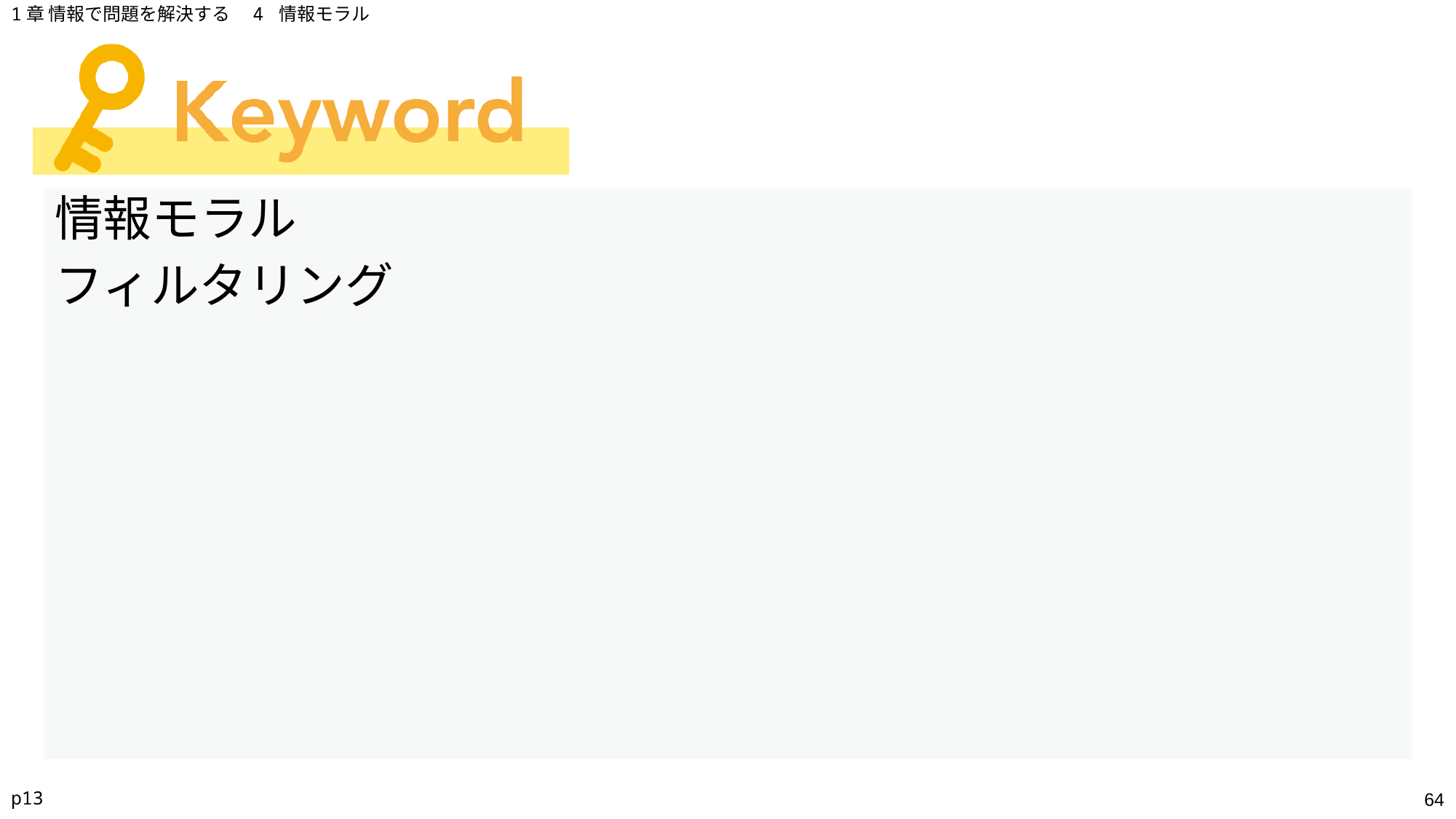

1章 情報で問題を解決する　4 情報モラル

情報モラル
フィルタリング

p13
64